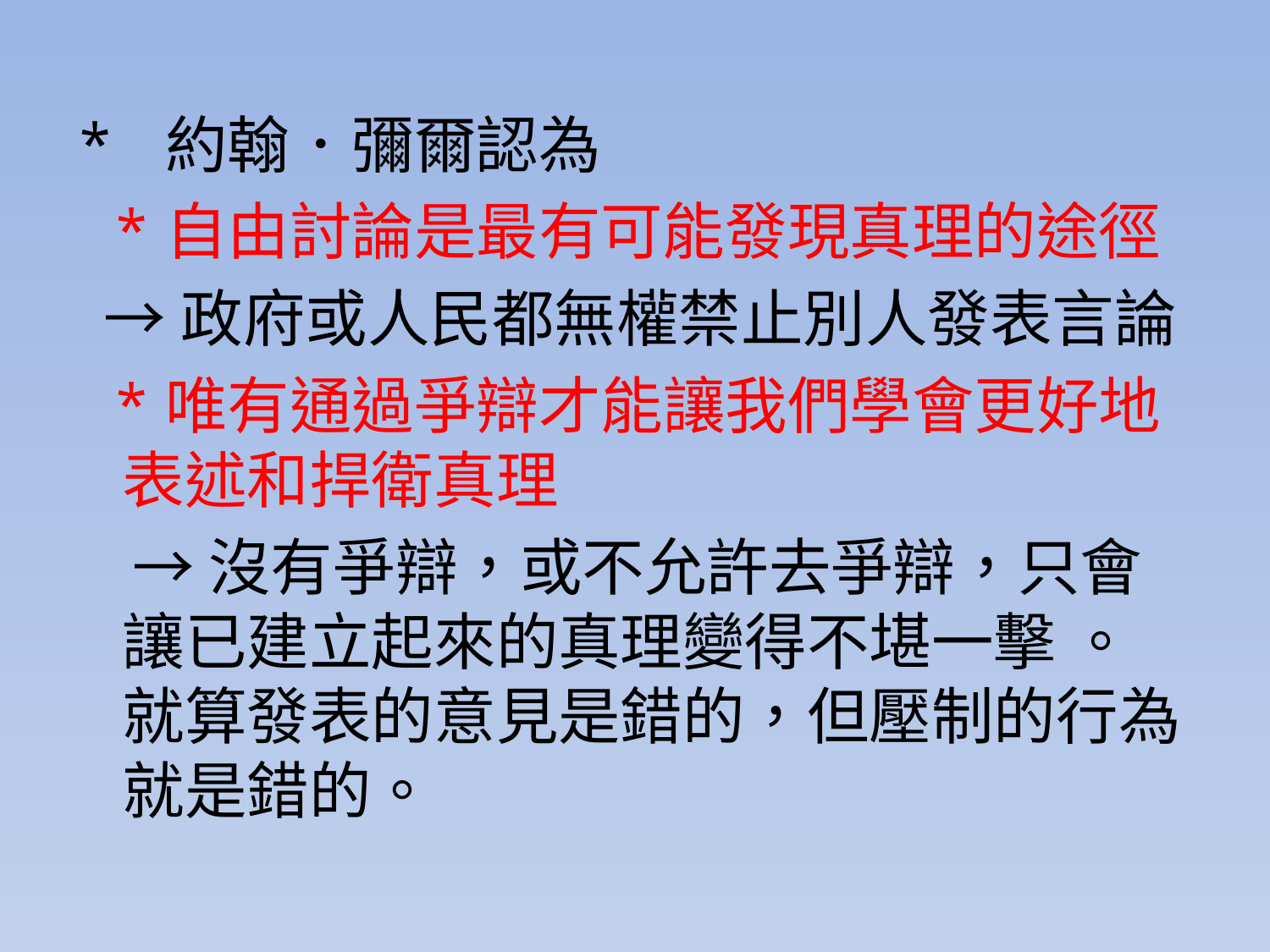

#
* 約翰．彌爾認為
 *自由討論是最有可能發現真理的途徑
  →政府或人民都無權禁止別人發表言論
 *唯有通過爭辯才能讓我們學會更好地表述和捍衛真理
    →沒有爭辯，或不允許去爭辯，只會讓已建立起來的真理變得不堪一擊 。就算發表的意見是錯的，但壓制的行為就是錯的。